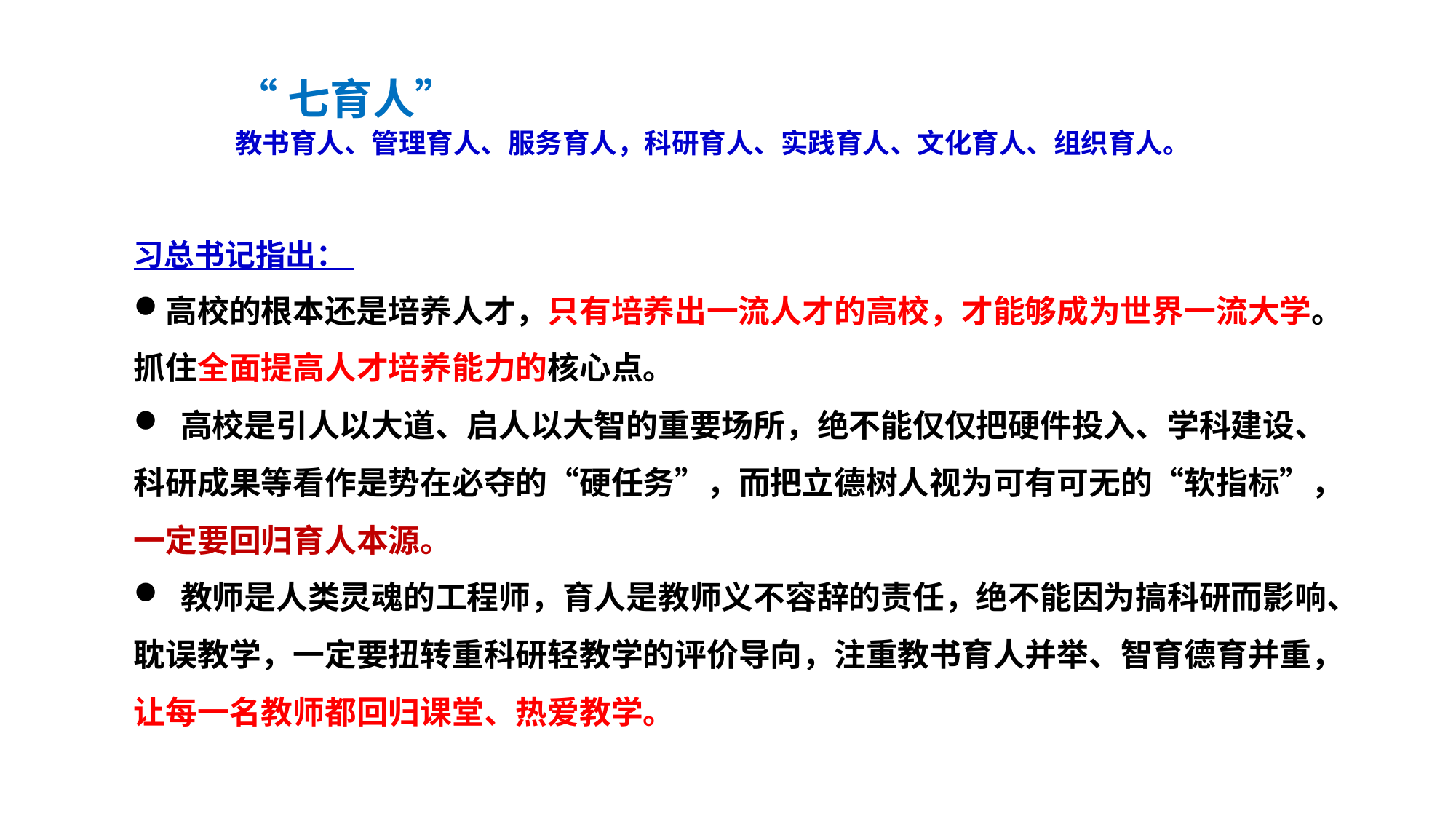

“七育人”
教书育人、管理育人、服务育人，科研育人、实践育人、文化育人、组织育人。
习总书记指出：
高校的根本还是培养人才，只有培养出一流人才的高校，才能够成为世界一流大学。抓住全面提高人才培养能力的核心点。
 高校是引人以大道、启人以大智的重要场所，绝不能仅仅把硬件投入、学科建设、科研成果等看作是势在必夺的“硬任务”，而把立德树人视为可有可无的“软指标”，一定要回归育人本源。
 教师是人类灵魂的工程师，育人是教师义不容辞的责任，绝不能因为搞科研而影响、耽误教学，一定要扭转重科研轻教学的评价导向，注重教书育人并举、智育德育并重，让每一名教师都回归课堂、热爱教学。